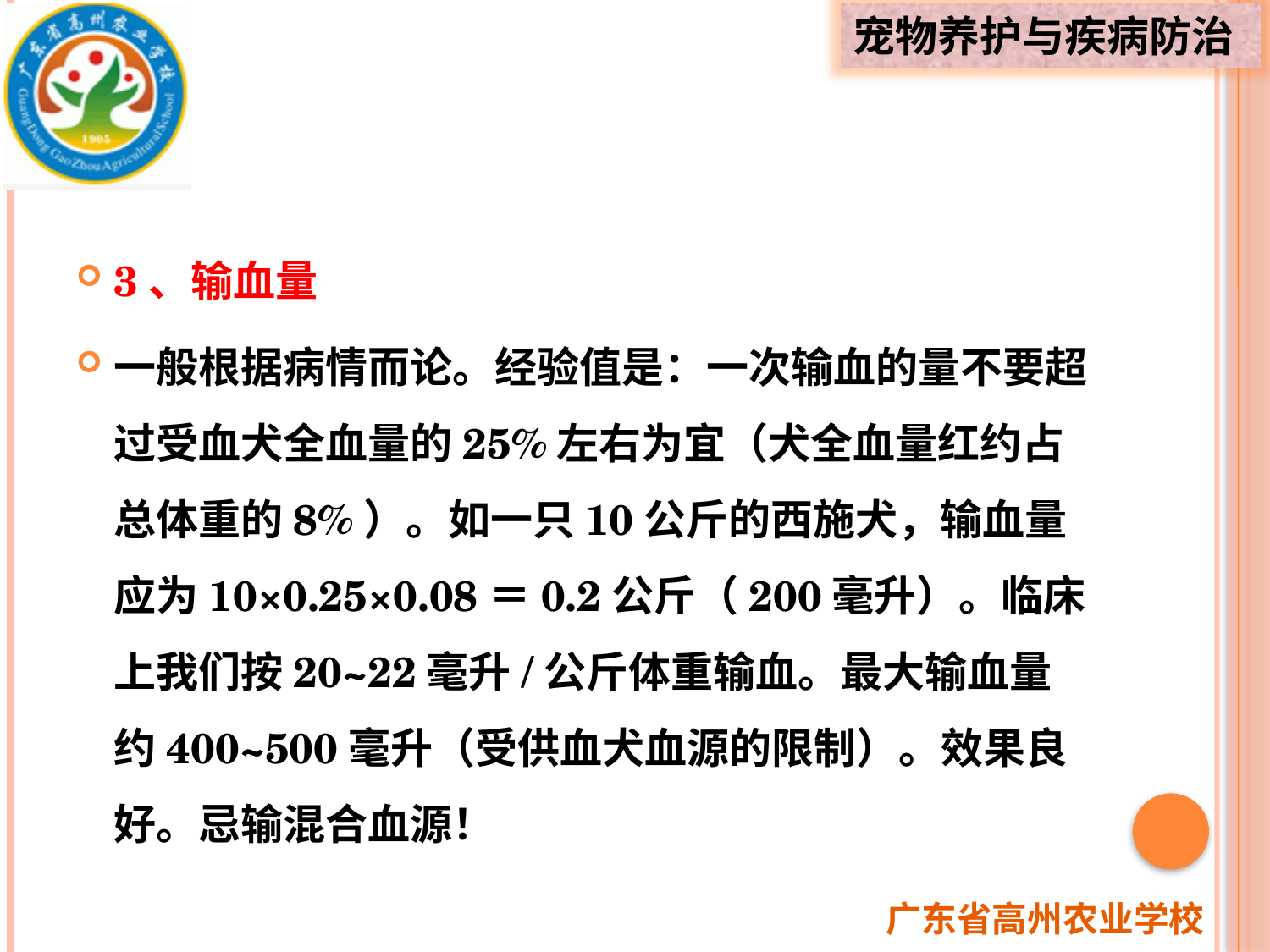

3、输血量
一般根据病情而论。经验值是：一次输血的量不要超过受血犬全血量的25%左右为宜（犬全血量红约占总体重的8%）。如一只10公斤的西施犬，输血量应为10×0.25×0.08＝0.2公斤（200毫升）。临床上我们按20~22毫升/公斤体重输血。最大输血量约400~500毫升（受供血犬血源的限制）。效果良好。忌输混合血源！